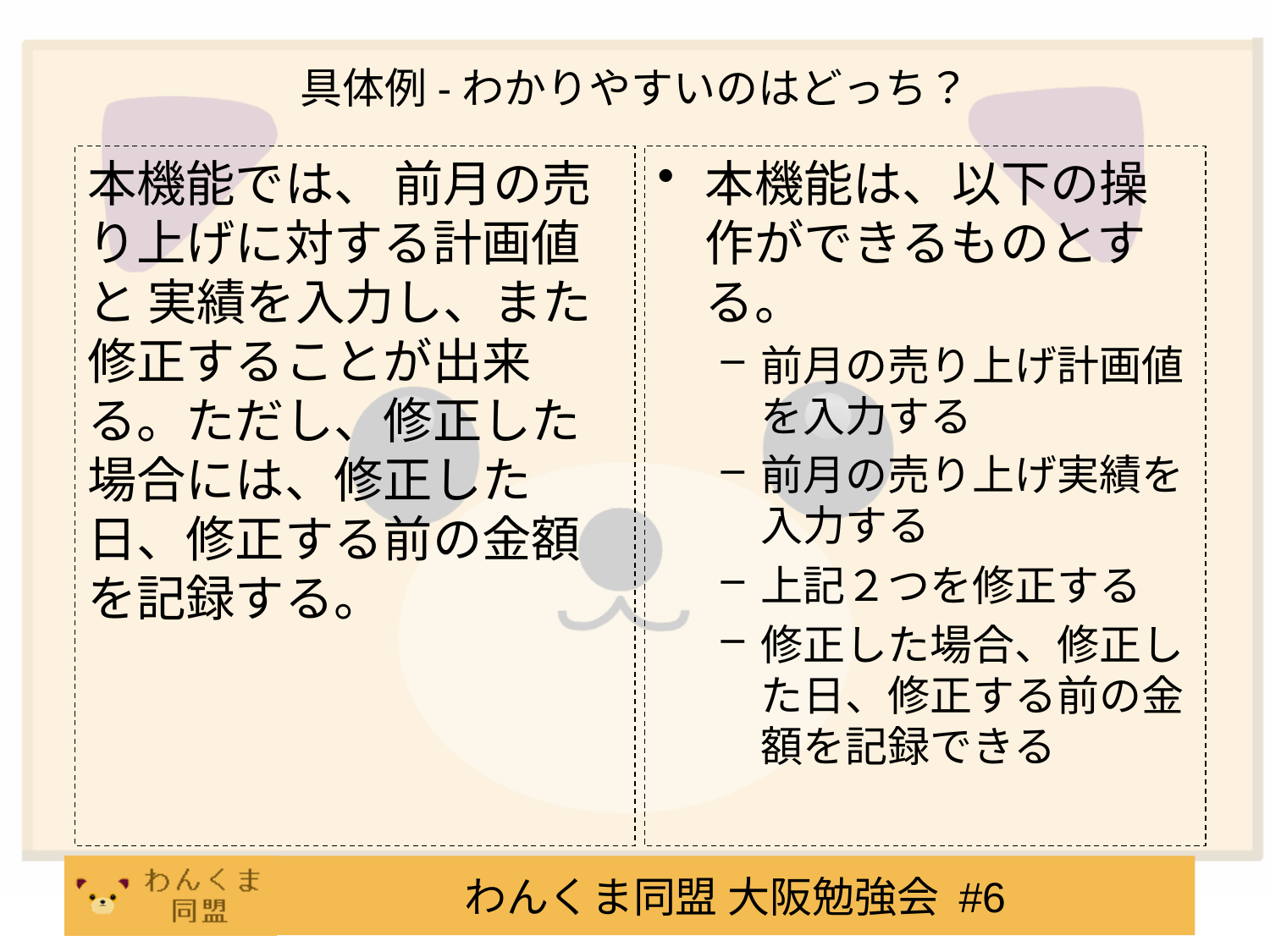

# 具体例-わかりやすいのはどっち？
本機能では、 前月の売り上げに対する計画値と 実績を入力し、また修正することが出来る。ただし、修正した場合には、修正した日、修正する前の金額を記録する。
本機能は、以下の操作ができるものとする。
前月の売り上げ計画値を入力する
前月の売り上げ実績を入力する
上記２つを修正する
修正した場合、修正した日、修正する前の金額を記録できる